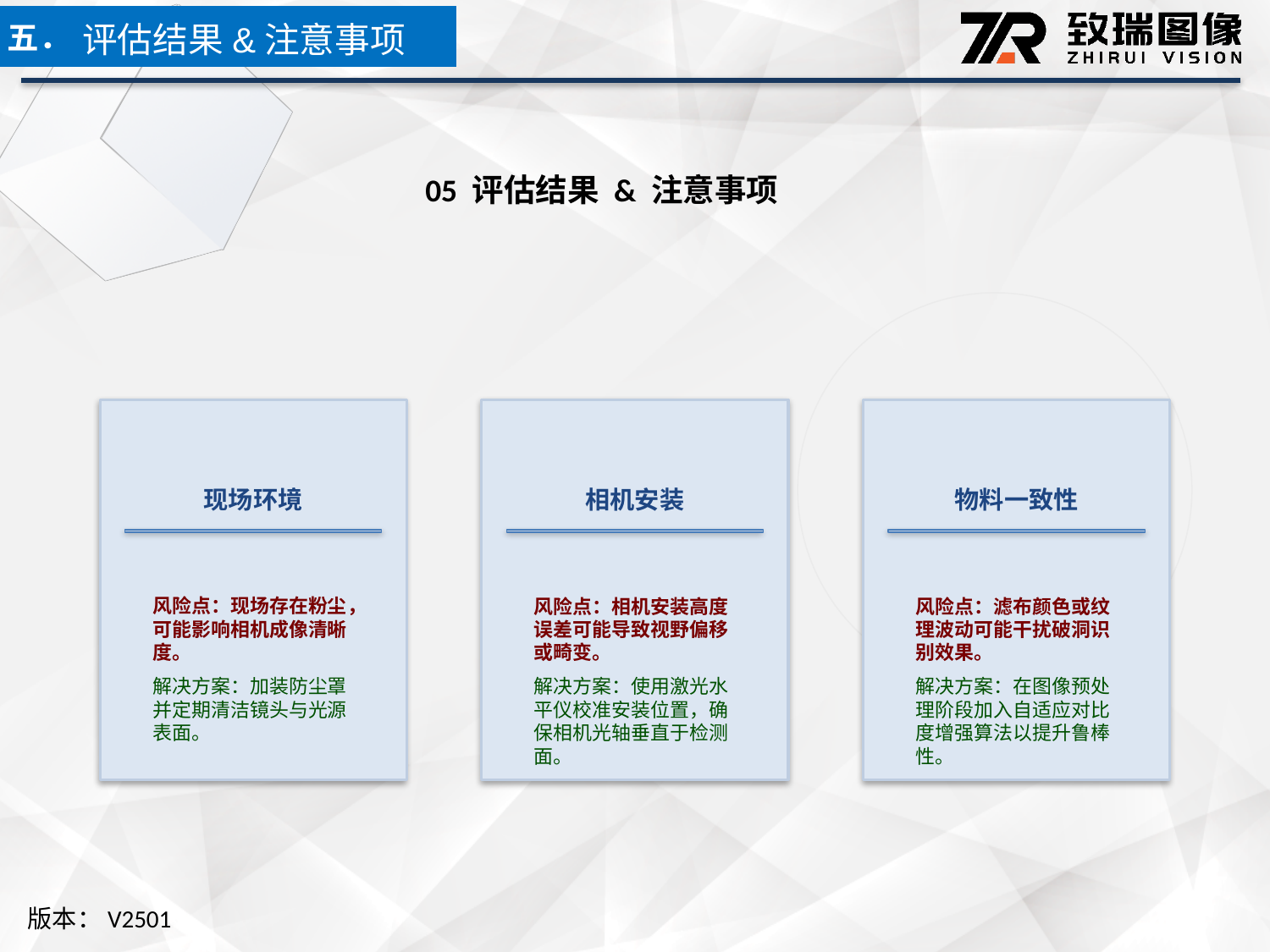

五．
评估结果&注意事项

05 评估结果 & 注意事项

现场环境

相机安装

物料一致性

风险点：现场存在粉尘，可能影响相机成像清晰度。
解决方案：加装防尘罩并定期清洁镜头与光源表面。

风险点：相机安装高度误差可能导致视野偏移或畸变。
解决方案：使用激光水平仪校准安装位置，确保相机光轴垂直于检测面。

风险点：滤布颜色或纹理波动可能干扰破洞识别效果。
解决方案：在图像预处理阶段加入自适应对比度增强算法以提升鲁棒性。